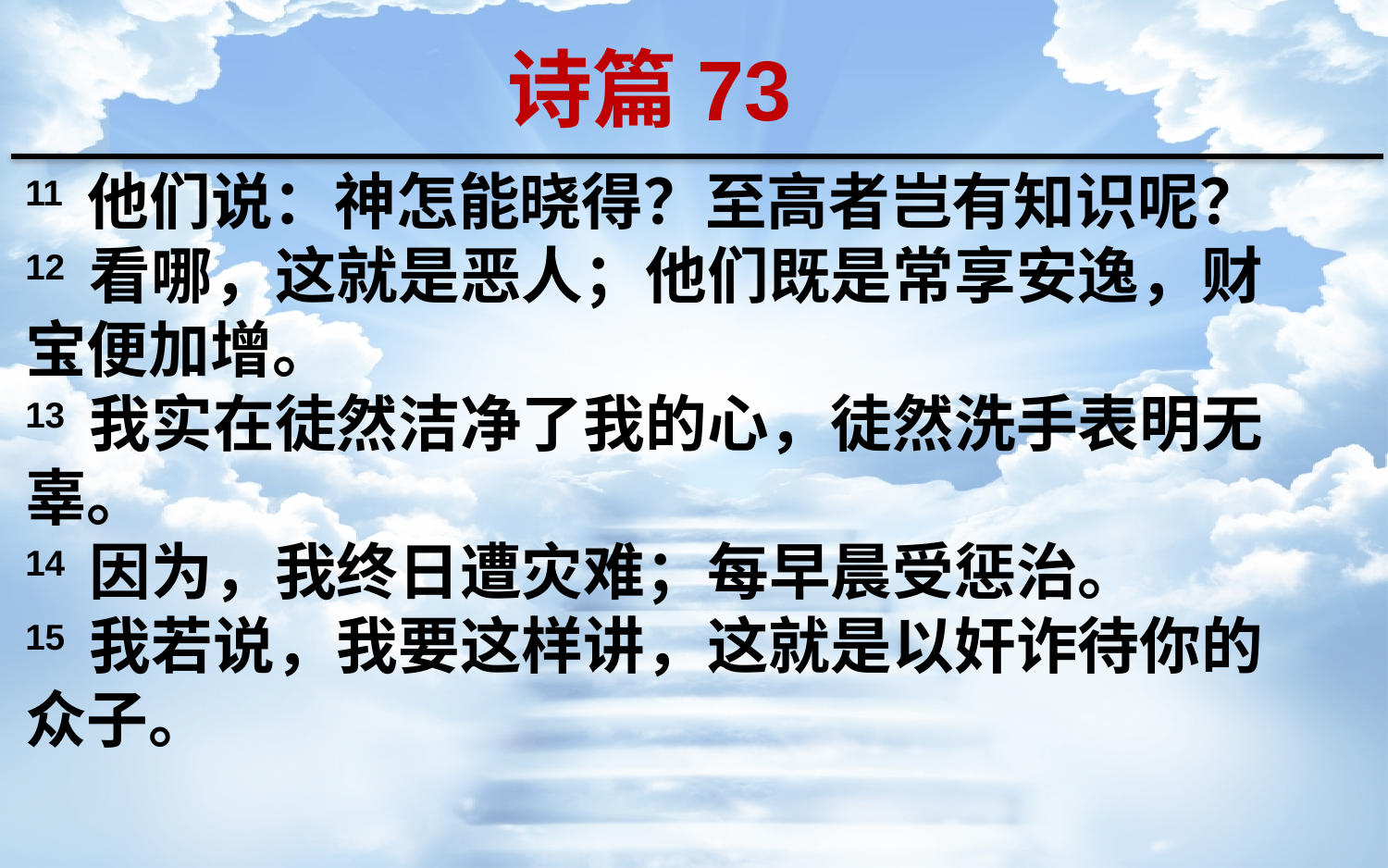

诗篇73
11 他们说：神怎能晓得？至高者岂有知识呢？
12 看哪，这就是恶人；他们既是常享安逸，财宝便加增。
13 我实在徒然洁净了我的心，徒然洗手表明无辜。
14 因为，我终日遭灾难；每早晨受惩治。
15 我若说，我要这样讲，这就是以奸诈待你的众子。